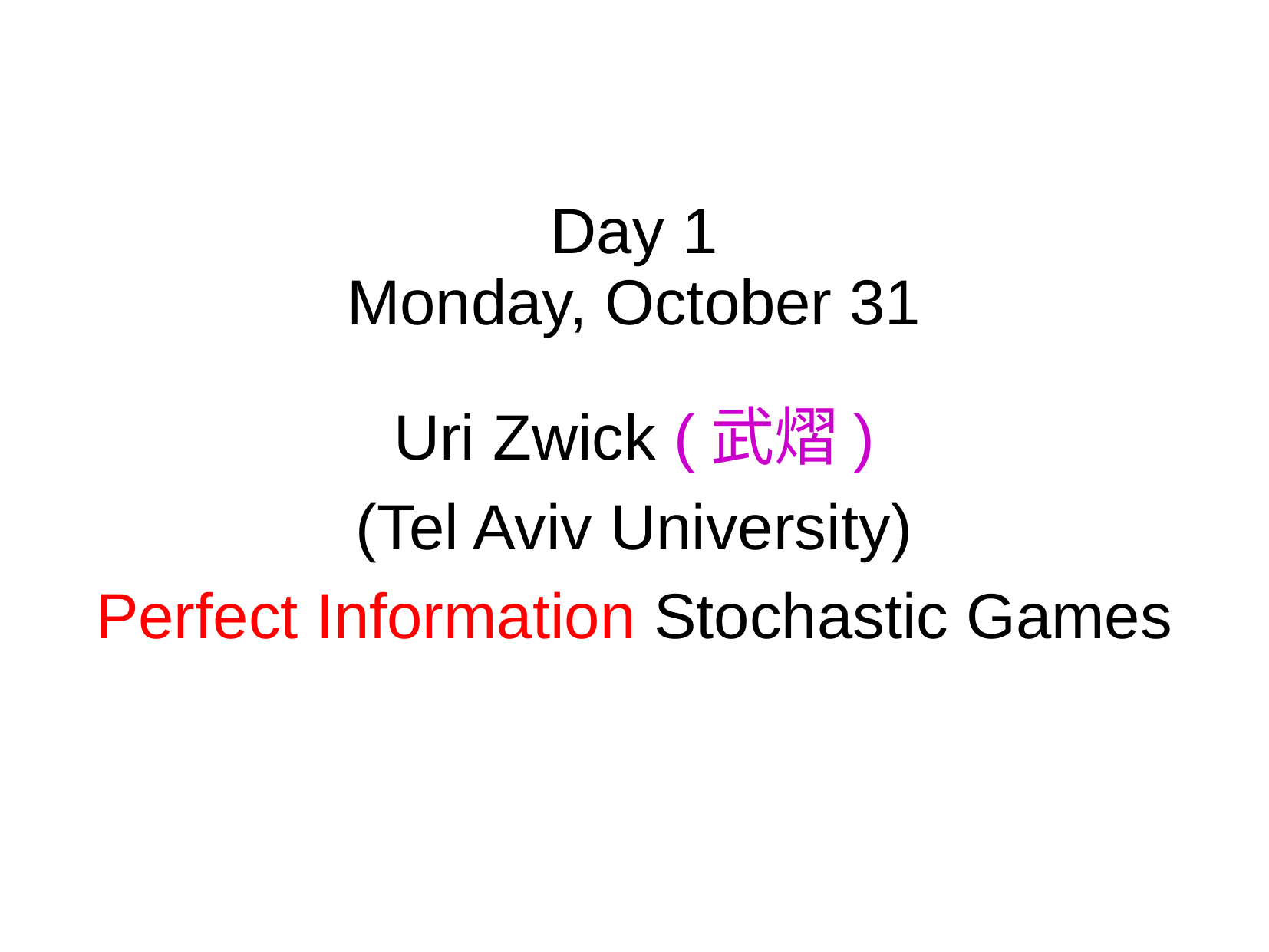

# Day 1 Monday, October 31
Uri Zwick (武熠)
(Tel Aviv University)
Perfect Information Stochastic Games